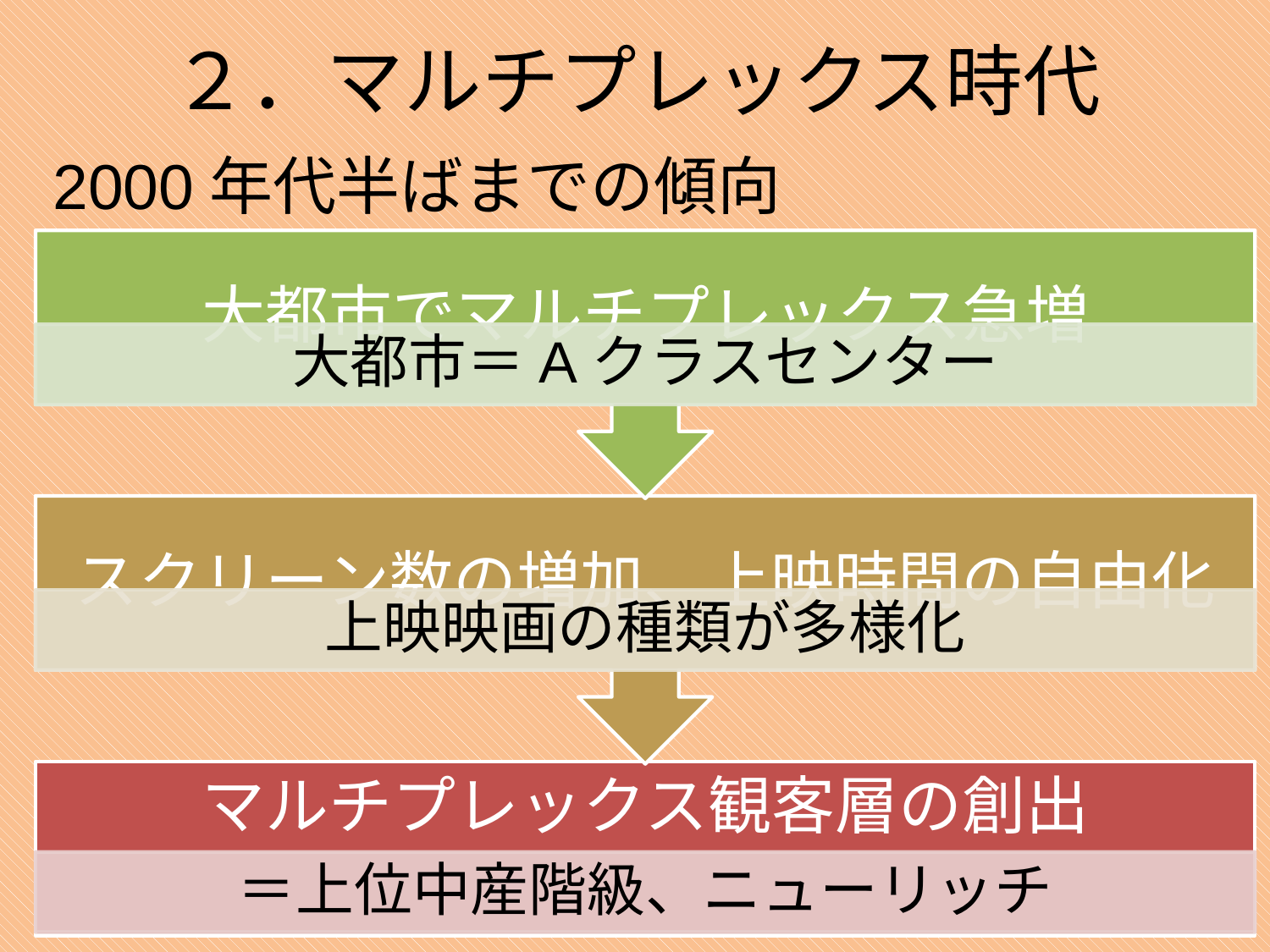

２．マルチプレックス時代
2000年代半ばまでの傾向
マルチプレックス観客層の創出
＝上位中産階級、ニューリッチ
スクリーン数の増加、上映時間の自由化
上映映画の種類が多様化
大都市でマルチプレックス急増
大都市＝Aクラスセンター